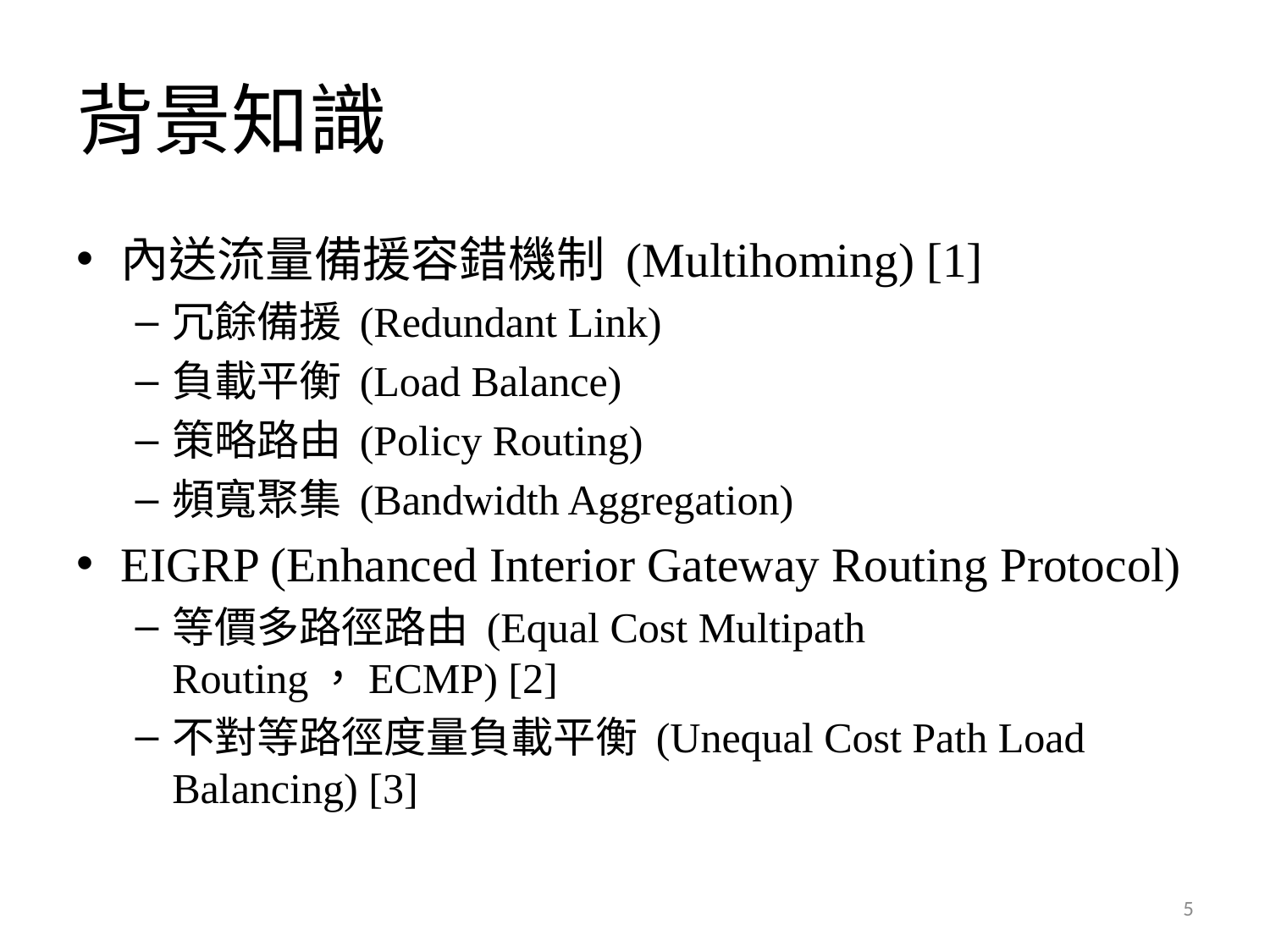

# 背景知識
內送流量備援容錯機制 (Multihoming) [1]
冗餘備援 (Redundant Link)
負載平衡 (Load Balance)
策略路由 (Policy Routing)
頻寬聚集 (Bandwidth Aggregation)
EIGRP (Enhanced Interior Gateway Routing Protocol)
等價多路徑路由 (Equal Cost Multipath Routing，ECMP) [2]
不對等路徑度量負載平衡 (Unequal Cost Path Load Balancing) [3]
5